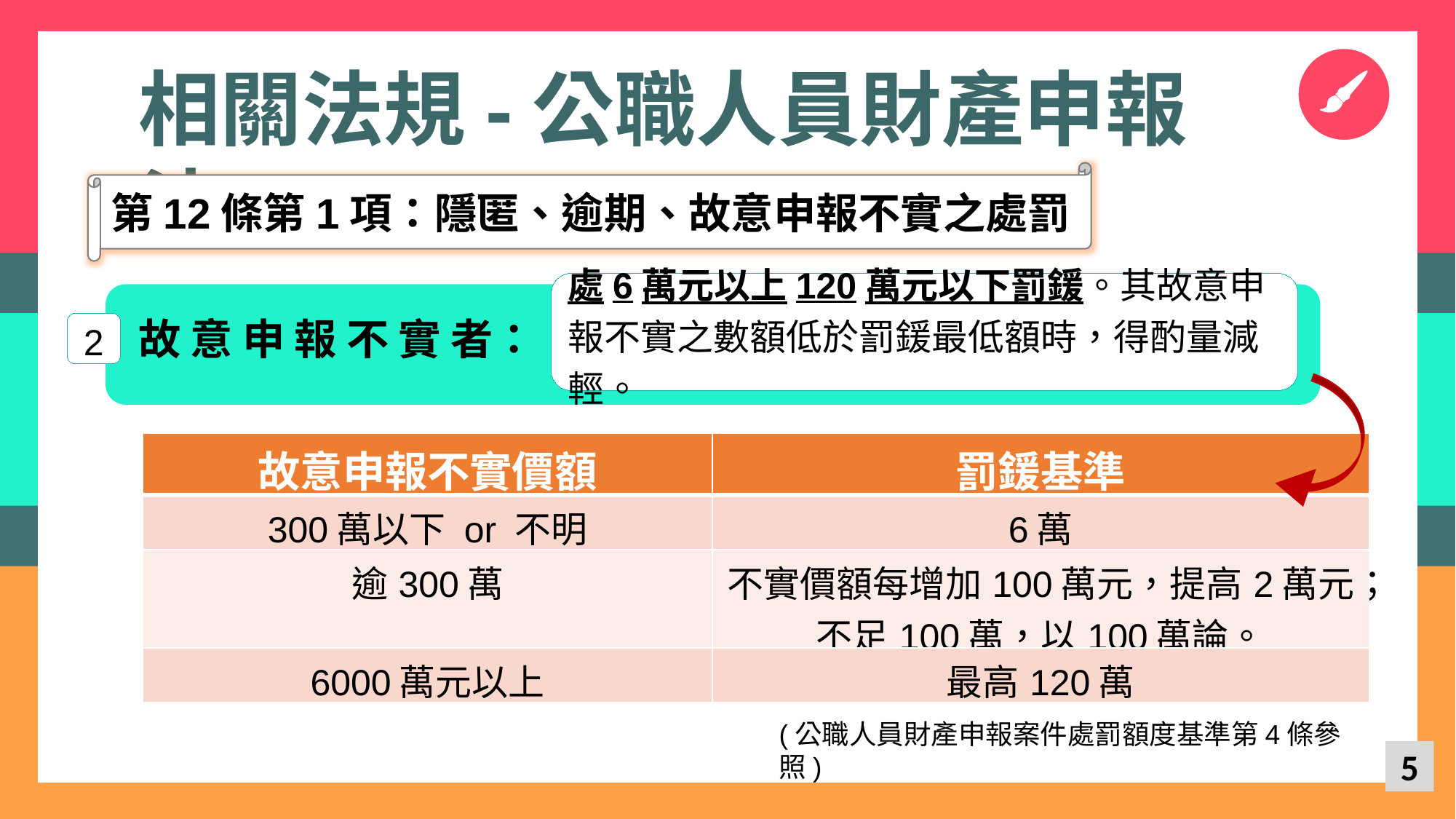

相關法規-公職人員財產申報法
第12條第1項：隱匿、逾期、故意申報不實之處罰
處6萬元以上120萬元以下罰鍰。其故意申報不實之數額低於罰鍰最低額時，得酌量減輕。

故 意 申 報 不 實 者：
2

| 故意申報不實價額 | 罰鍰基準 |
| --- | --- |
| 300萬以下 or 不明 | 6萬 |
| 逾300萬 | 不實價額每增加100萬元，提高2萬元； 不足100萬，以100萬論。 |
| 6000萬元以上 | 最高120萬 |

(公職人員財產申報案件處罰額度基準第4條參照)
5